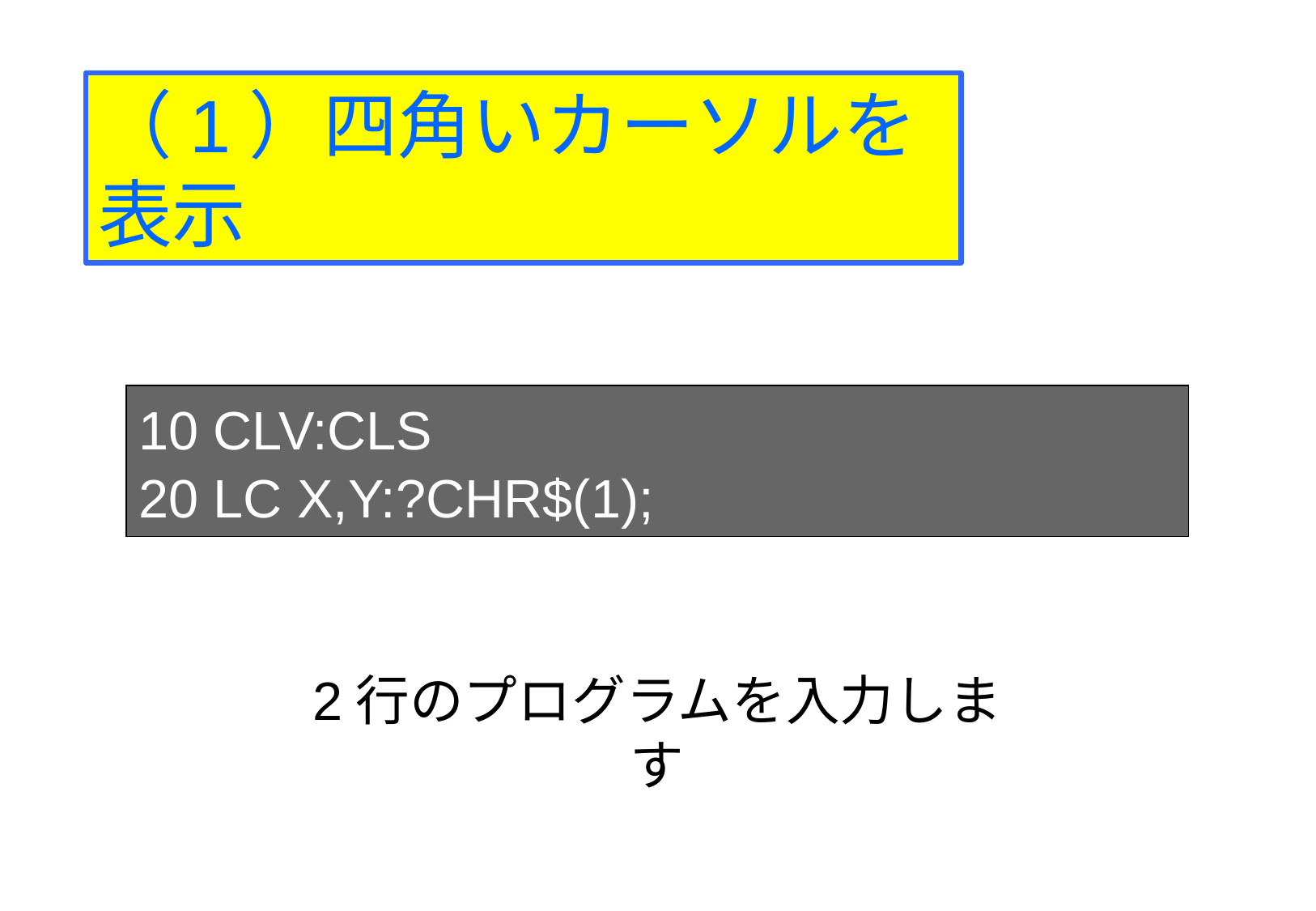

（1）四角いカーソルを表示
10 CLV:CLS
20 LC X,Y:?CHR$(1);
2行のプログラムを入力します